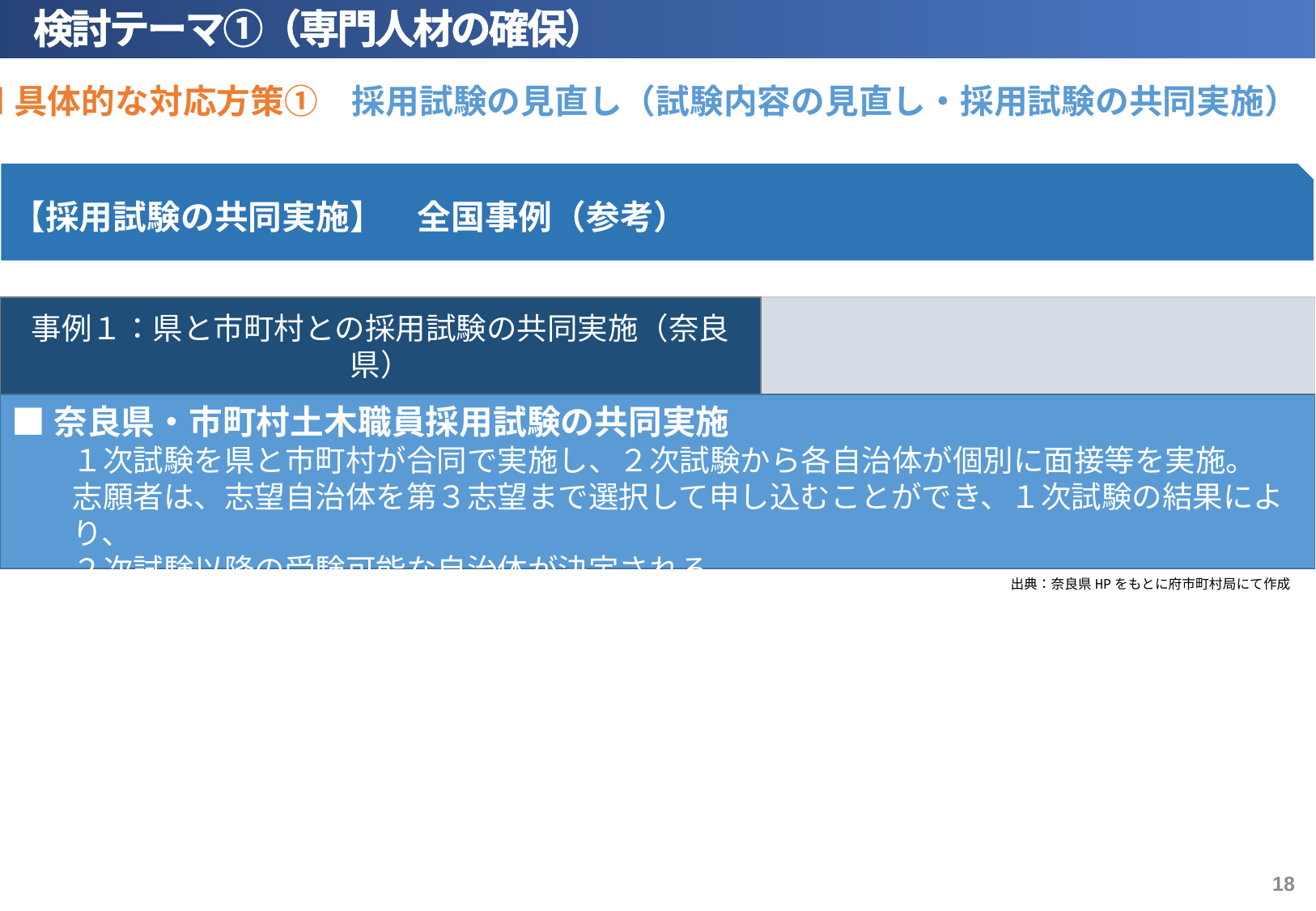

検討テーマ①（専門人材の確保）

■具体的な対応方策①　採用試験の見直し（試験内容の見直し・採用試験の共同実施）
【採用試験の共同実施】　全国事例（参考）

事例１：県と市町村との採用試験の共同実施（奈良県）
■奈良県・市町村土木職員採用試験の共同実施
１次試験を県と市町村が合同で実施し、２次試験から各自治体が個別に面接等を実施。
志願者は、志望自治体を第３志望まで選択して申し込むことができ、１次試験の結果により、
２次試験以降の受験可能な自治体が決定される。

出典：奈良県HPをもとに府市町村局にて作成
18